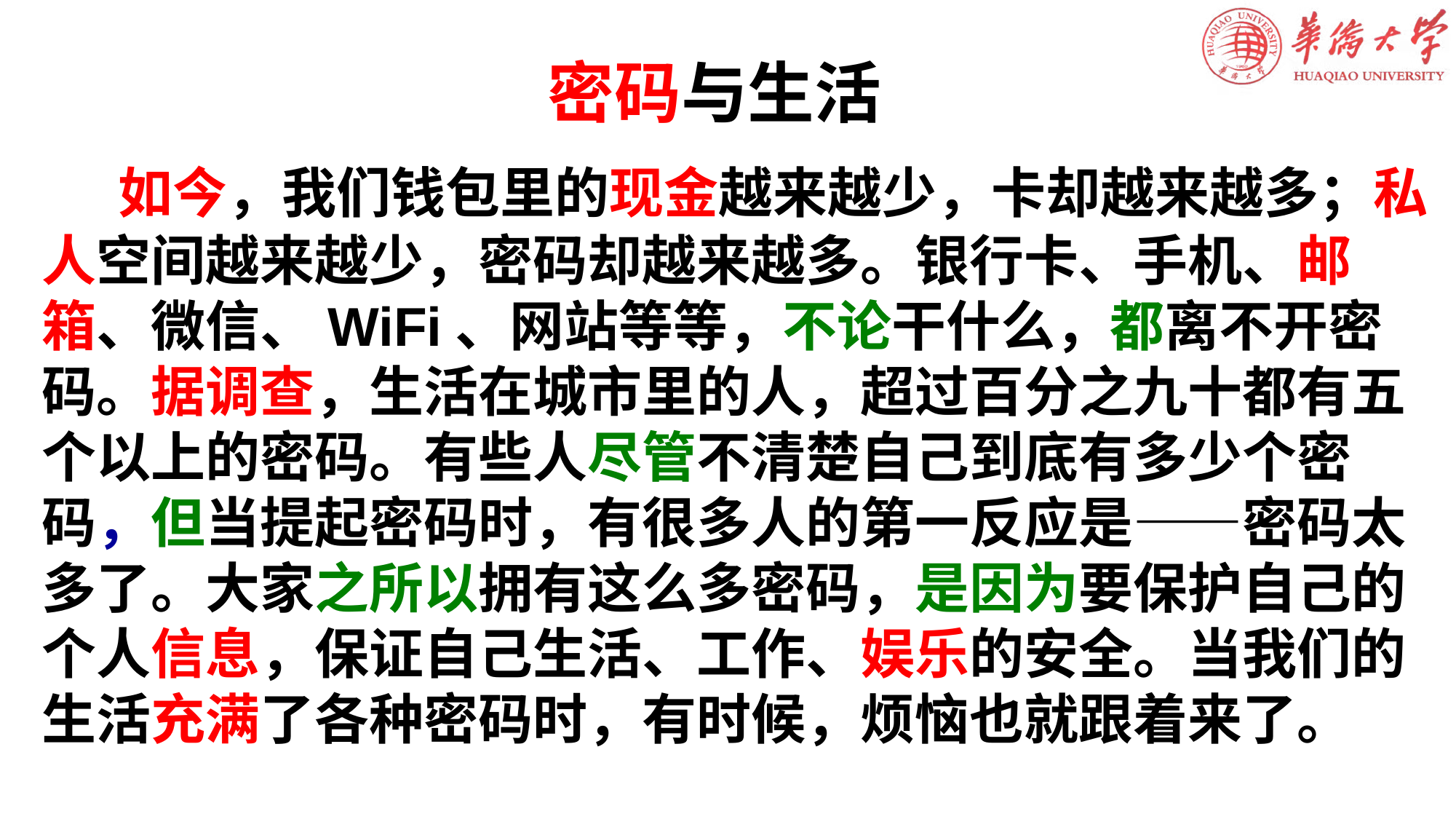

密码与生活
    如今，我们钱包里的现金越来越少，卡却越来越多；私人空间越来越少，密码却越来越多。银行卡、手机、邮箱、微信、WiFi、网站等等，不论干什么，都离不开密码。据调查，生活在城市里的人，超过百分之九十都有五个以上的密码。有些人尽管不清楚自己到底有多少个密码，但当提起密码时，有很多人的第一反应是——密码太多了。大家之所以拥有这么多密码，是因为要保护自己的个人信息，保证自己生活、工作、娱乐的安全。当我们的生活充满了各种密码时，有时候，烦恼也就跟着来了。